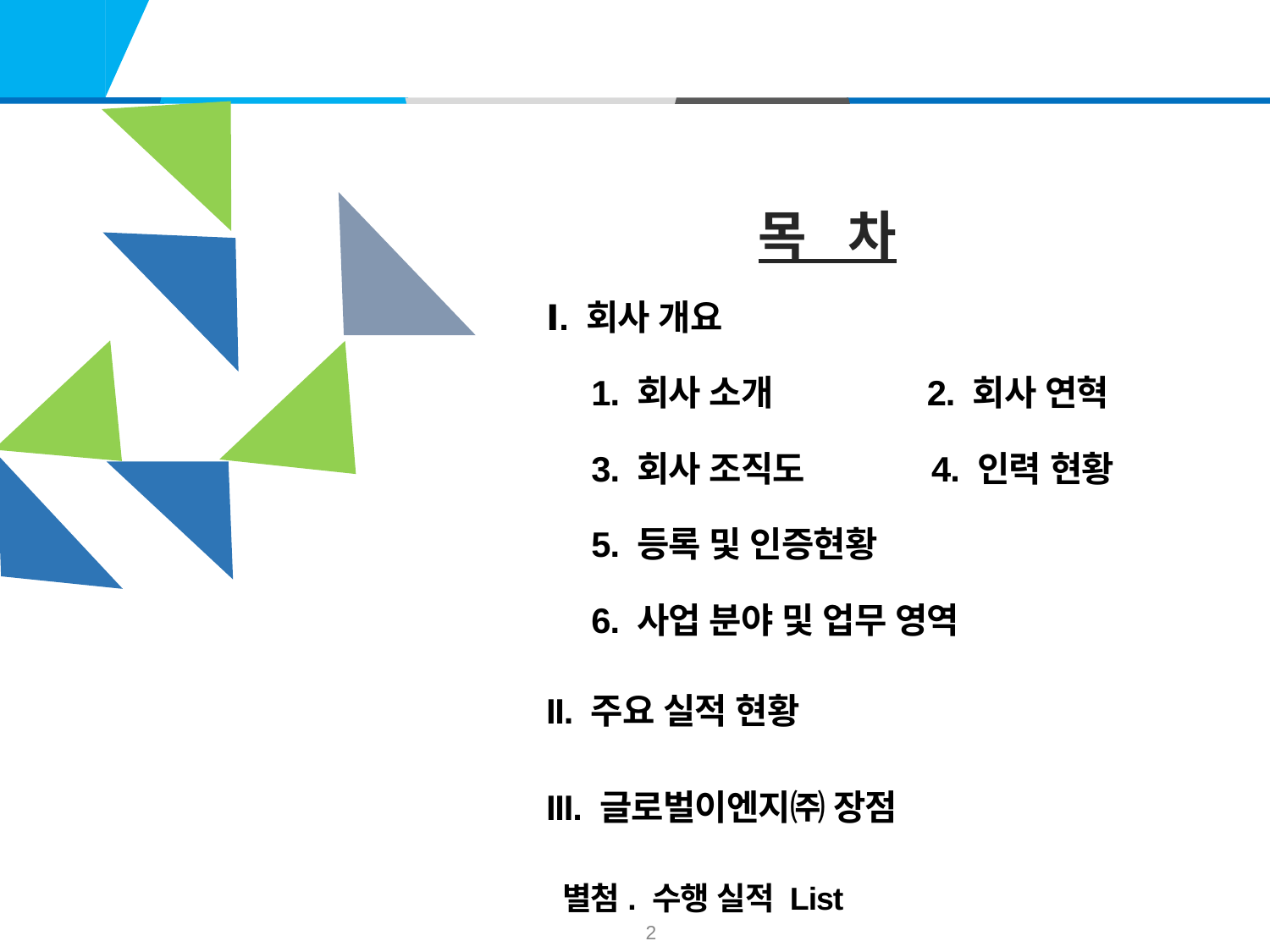

목   차
Ⅰ. 회사 개요
     1. 회사 소개                2. 회사 연혁
     3. 회사 조직도             4. 인력 현황
     5. 등록 및 인증현황
     6. 사업 분야 및 업무 영역

II. 주요 실적 현황
III. 글로벌이엔지㈜ 장점
 별첨. 수행 실적 List
2